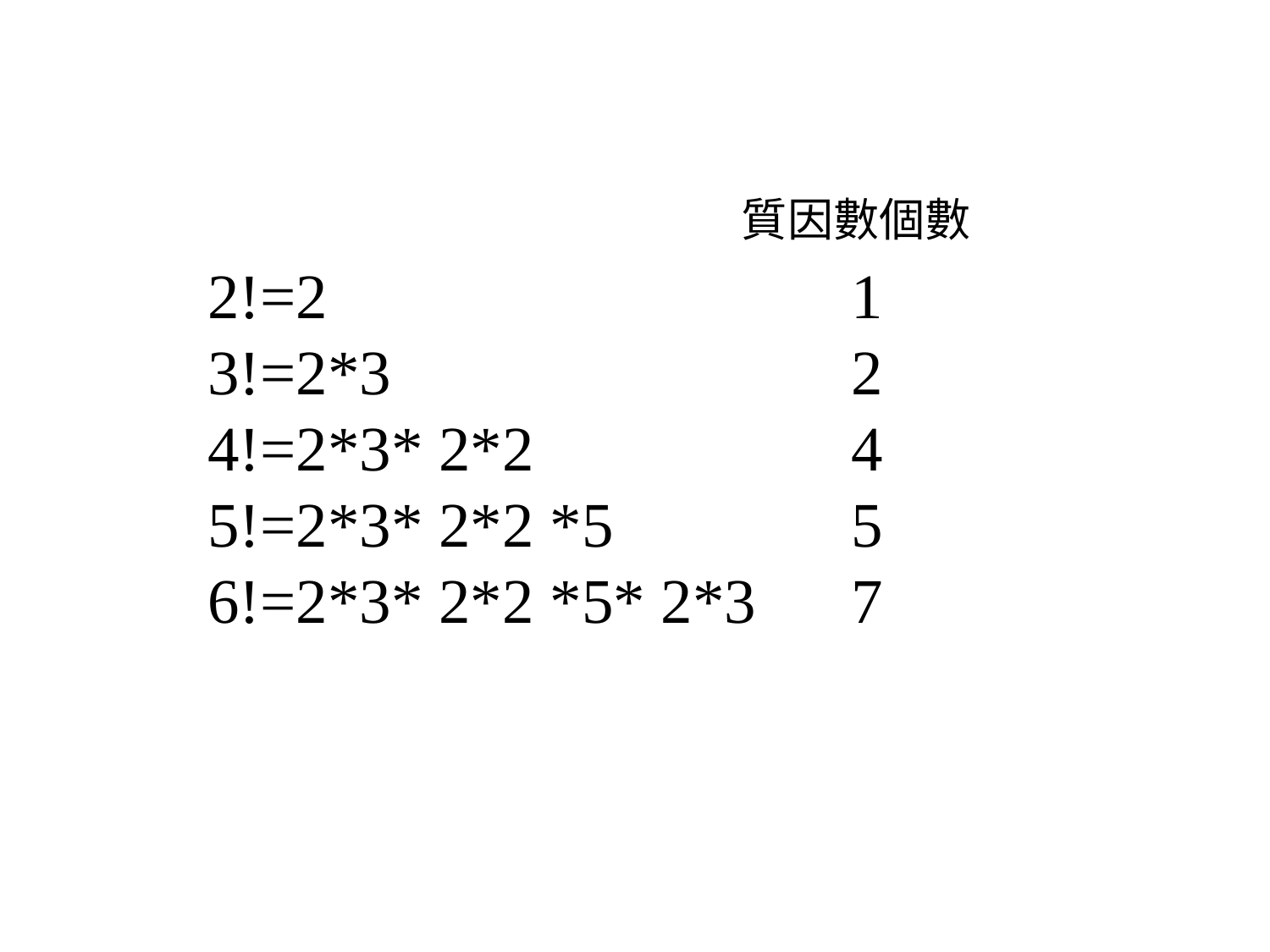

質因數個數
2!=2                                 1
        3!=2*3                             2
        4!=2*3* 2*2                    4
        5!=2*3* 2*2 *5               5
        6!=2*3* 2*2 *5* 2*3      7
3